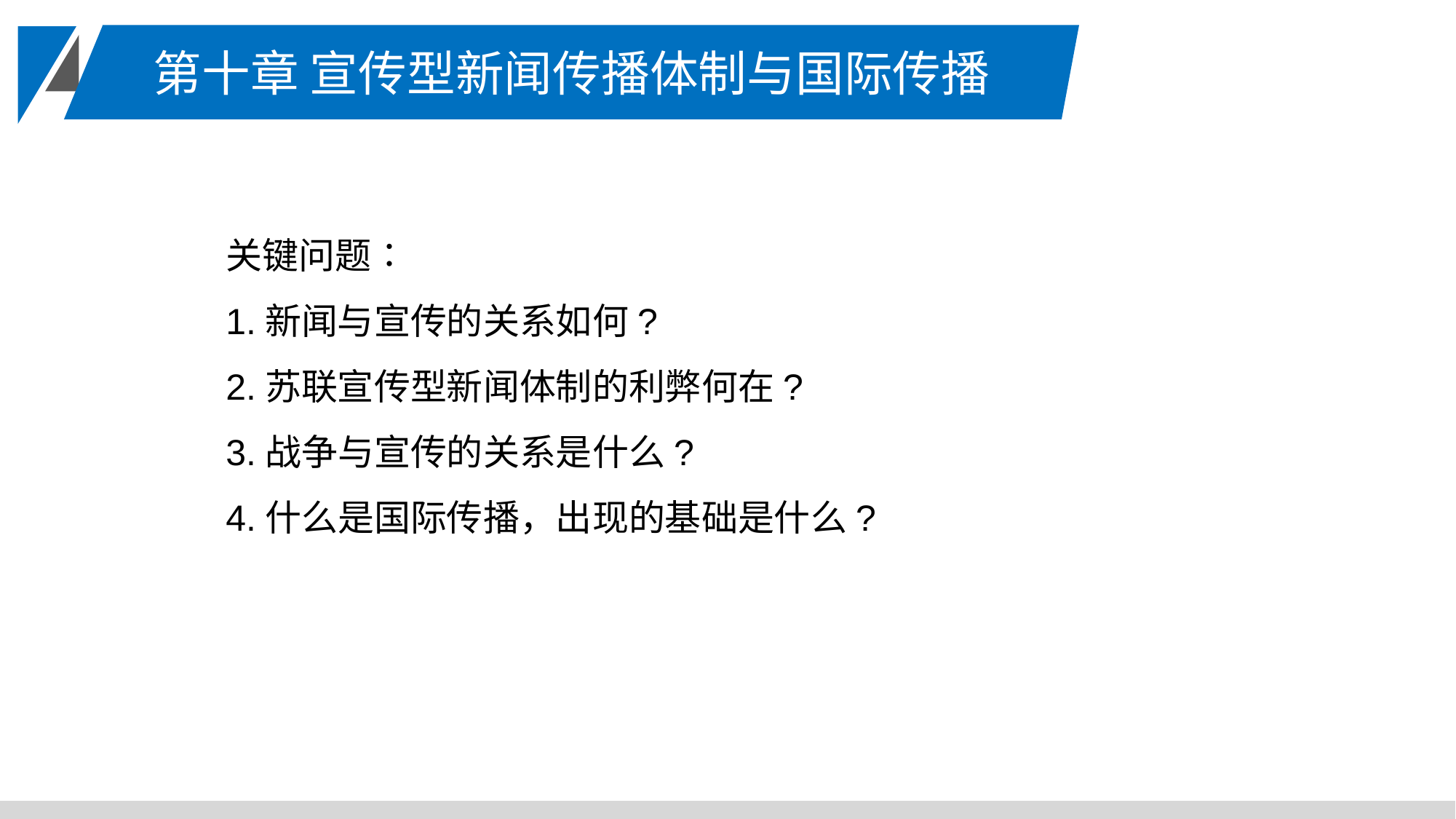

第十章 宣传型新闻传播体制与国际传播

关键问题∶
1.新闻与宣传的关系如何?
2.苏联宣传型新闻体制的利弊何在?
3.战争与宣传的关系是什么?
4.什么是国际传播，出现的基础是什么?